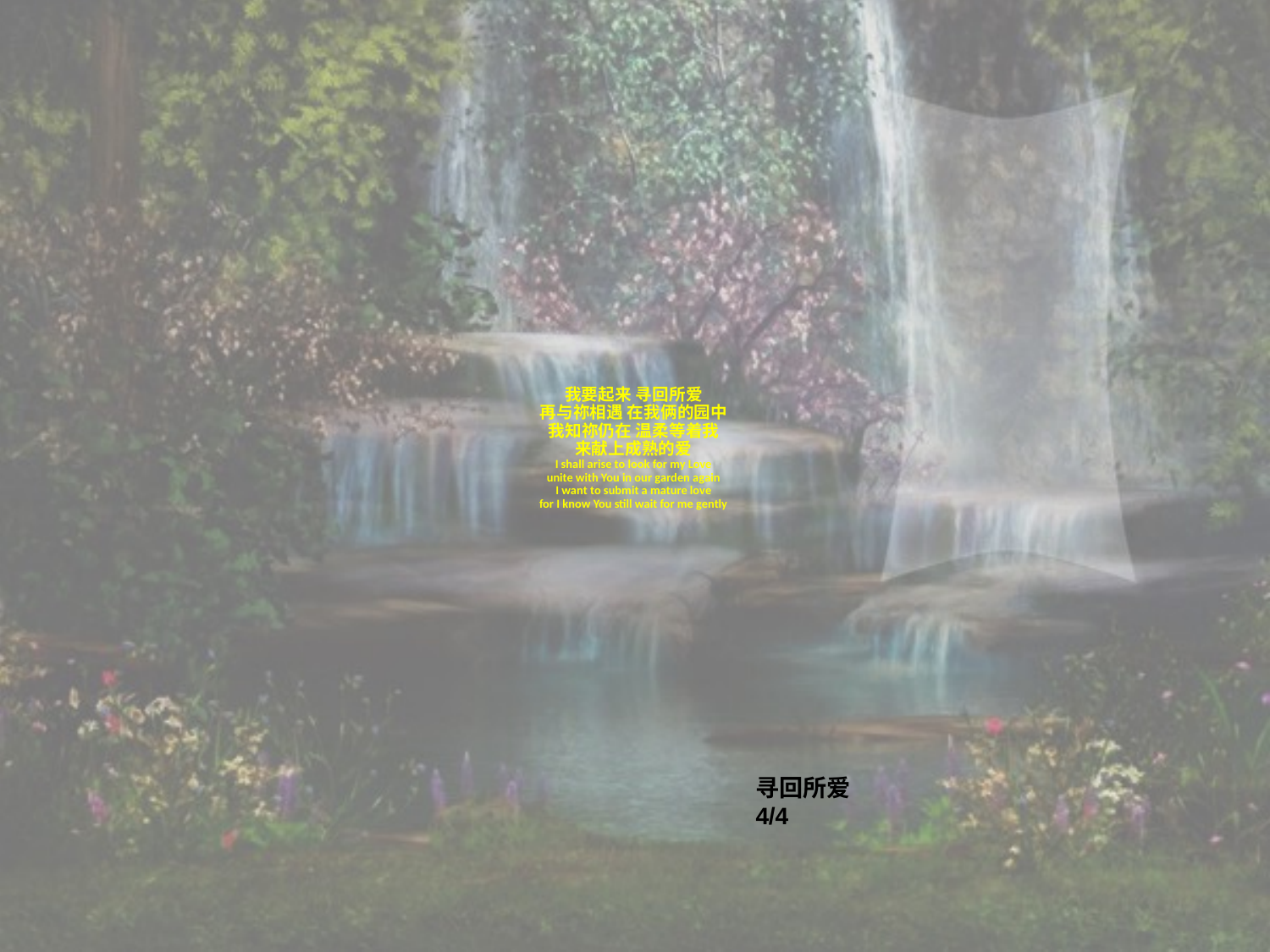

# 我要起来 寻回所爱 再与祢相遇 在我俩的园中 我知祢仍在 温柔等着我 来献上成熟的爱 I shall arise to look for my Love unite with You in our garden again I want to submit a mature love for I know You still wait for me gently
寻回所爱 4/4